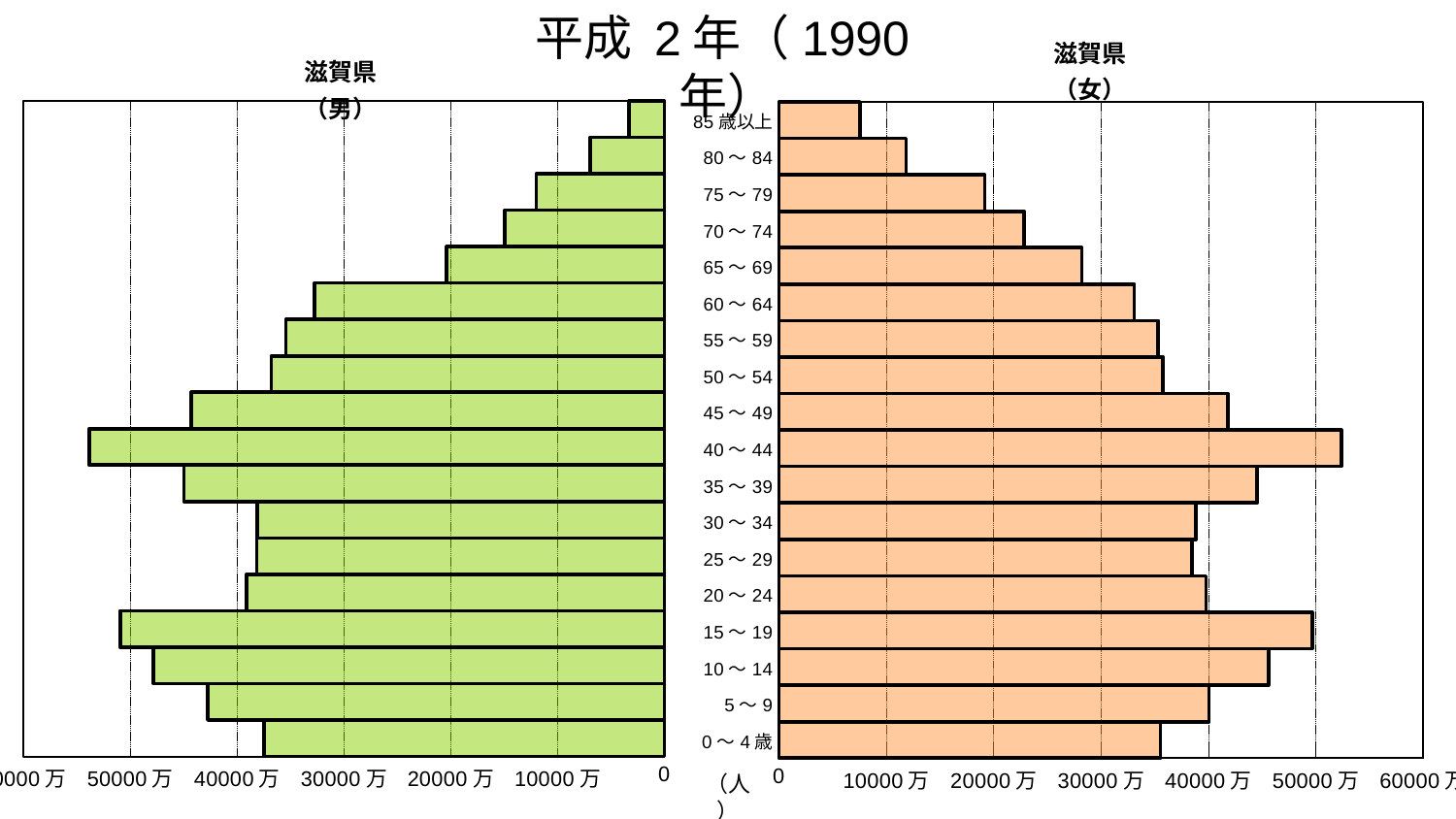

平成 2年（1990年）

### Chart: 滋賀県
（女）

| Category | 滋賀県 |
|---|---|
| 0～4歳 | 35551.0 |
| 5～9 | 40080.0 |
| 10～14 | 45605.0 |
| 15～19 | 49672.0 |
| 20～24 | 39805.0 |
| 25～29 | 38494.0 |
| 30～34 | 38864.0 |
| 35～39 | 44554.0 |
| 40～44 | 52380.0 |
| 45～49 | 41837.0 |
| 50～54 | 35788.0 |
| 55～59 | 35337.0 |
| 60～64 | 33108.0 |
| 65～69 | 28229.0 |
| 70～74 | 22860.0 |
| 75～79 | 19166.0 |
| 80～84 | 11843.0 |
| 85歳以上 | 7545.0 |

### Chart: 滋賀県
（男）

| Category | 滋賀県 |
|---|---|
| 0～4歳 | 37446.0 |
| 5～9 | 42748.0 |
| 10～14 | 47828.0 |
| 15～19 | 50943.0 |
| 20～24 | 39124.0 |
| 25～29 | 38162.0 |
| 30～34 | 38126.0 |
| 35～39 | 44964.0 |
| 40～44 | 53844.0 |
| 45～49 | 44266.0 |
| 50～54 | 36789.0 |
| 55～59 | 35422.0 |
| 60～64 | 32753.0 |
| 65～69 | 20373.0 |
| 70～74 | 14911.0 |
| 75～79 | 11974.0 |
| 80～84 | 6954.0 |
| 85歳以上 | 3289.0 |
（人）